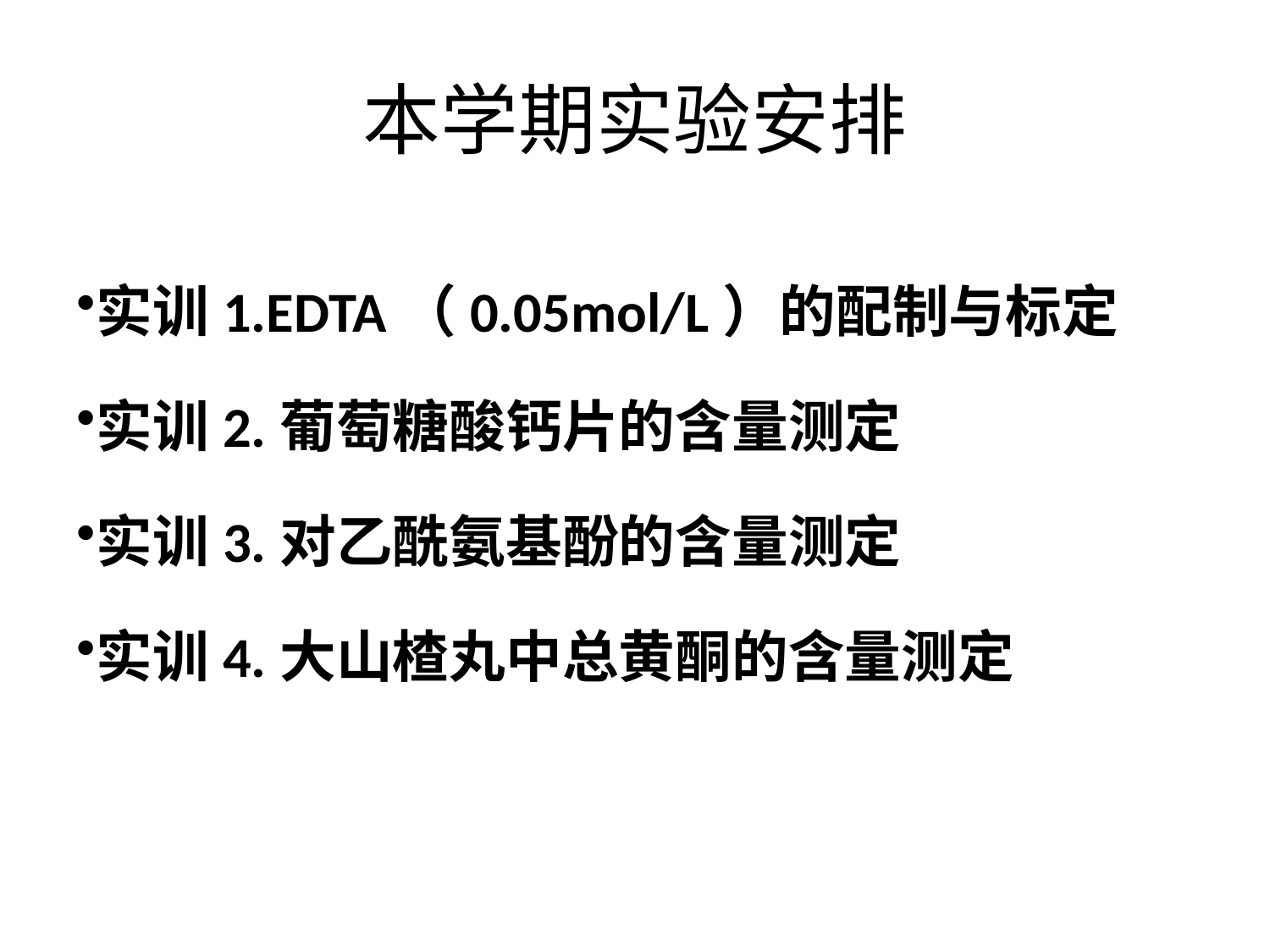

# 本学期实验安排
实训1.EDTA（0.05mol/L）的配制与标定
实训2.葡萄糖酸钙片的含量测定
实训3.对乙酰氨基酚的含量测定
实训4.大山楂丸中总黄酮的含量测定